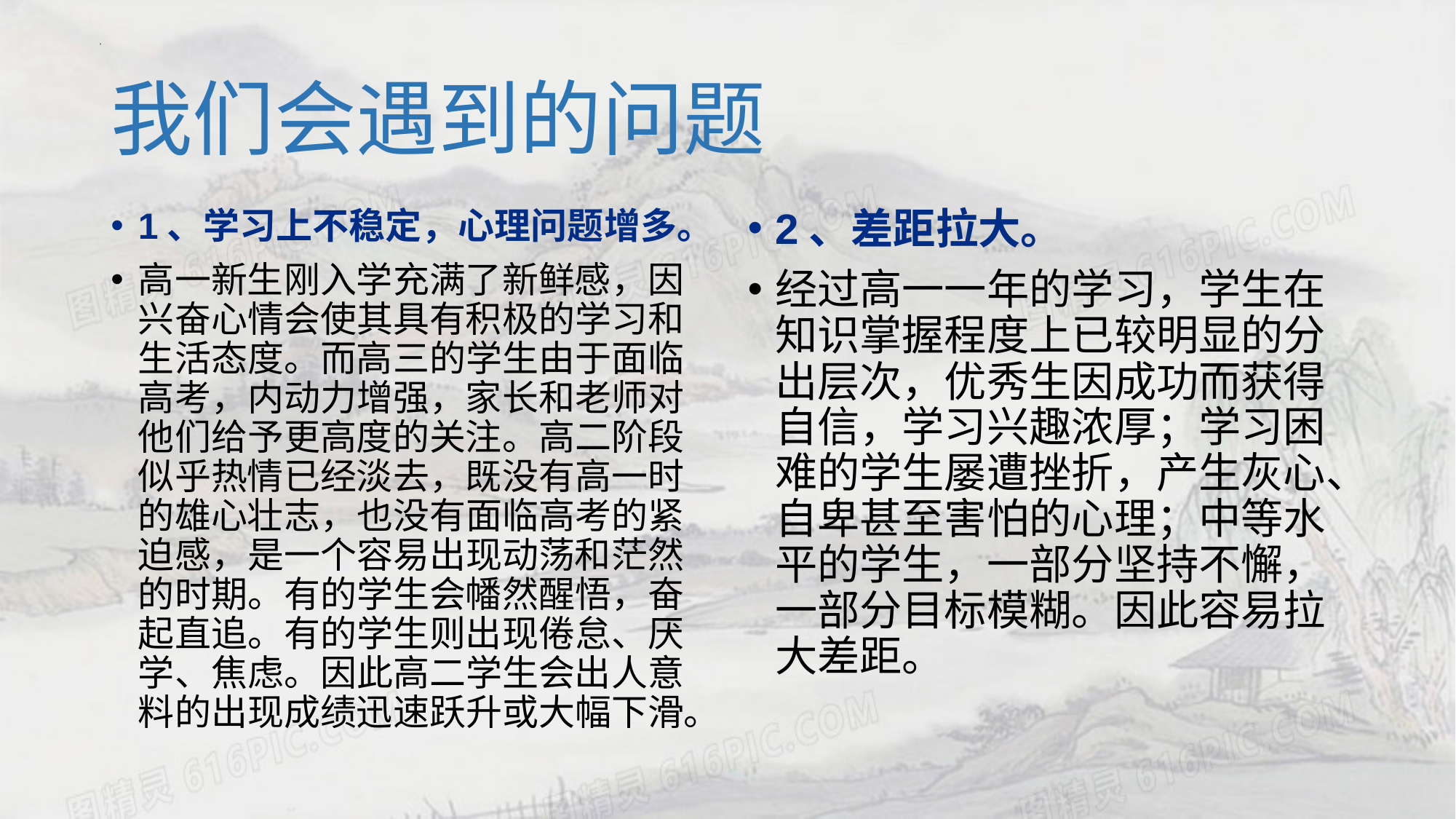

# 我们会遇到的问题
1、学习上不稳定，心理问题增多。
高一新生刚入学充满了新鲜感，因兴奋心情会使其具有积极的学习和生活态度。而高三的学生由于面临高考，内动力增强，家长和老师对他们给予更高度的关注。高二阶段似乎热情已经淡去，既没有高一时的雄心壮志，也没有面临高考的紧迫感，是一个容易出现动荡和茫然的时期。有的学生会幡然醒悟，奋起直追。有的学生则出现倦怠、厌学、焦虑。因此高二学生会出人意料的出现成绩迅速跃升或大幅下滑。
2、差距拉大。
经过高一一年的学习，学生在知识掌握程度上已较明显的分出层次，优秀生因成功而获得自信，学习兴趣浓厚；学习困难的学生屡遭挫折，产生灰心、自卑甚至害怕的心理；中等水平的学生，一部分坚持不懈，一部分目标模糊。因此容易拉大差距。